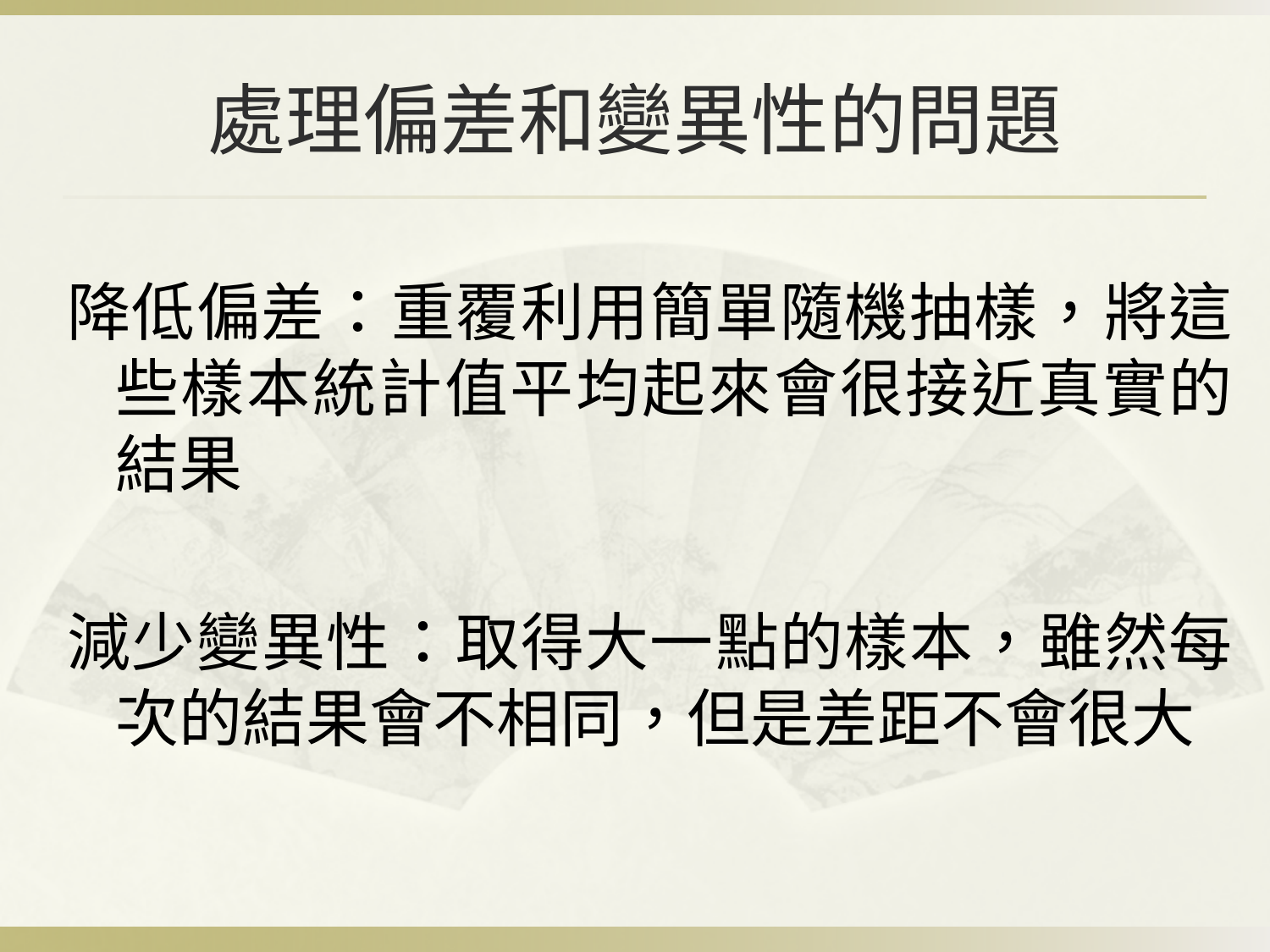

# 處理偏差和變異性的問題
降低偏差：重覆利用簡單隨機抽樣，將這些樣本統計值平均起來會很接近真實的結果

減少變異性：取得大一點的樣本，雖然每次的結果會不相同，但是差距不會很大